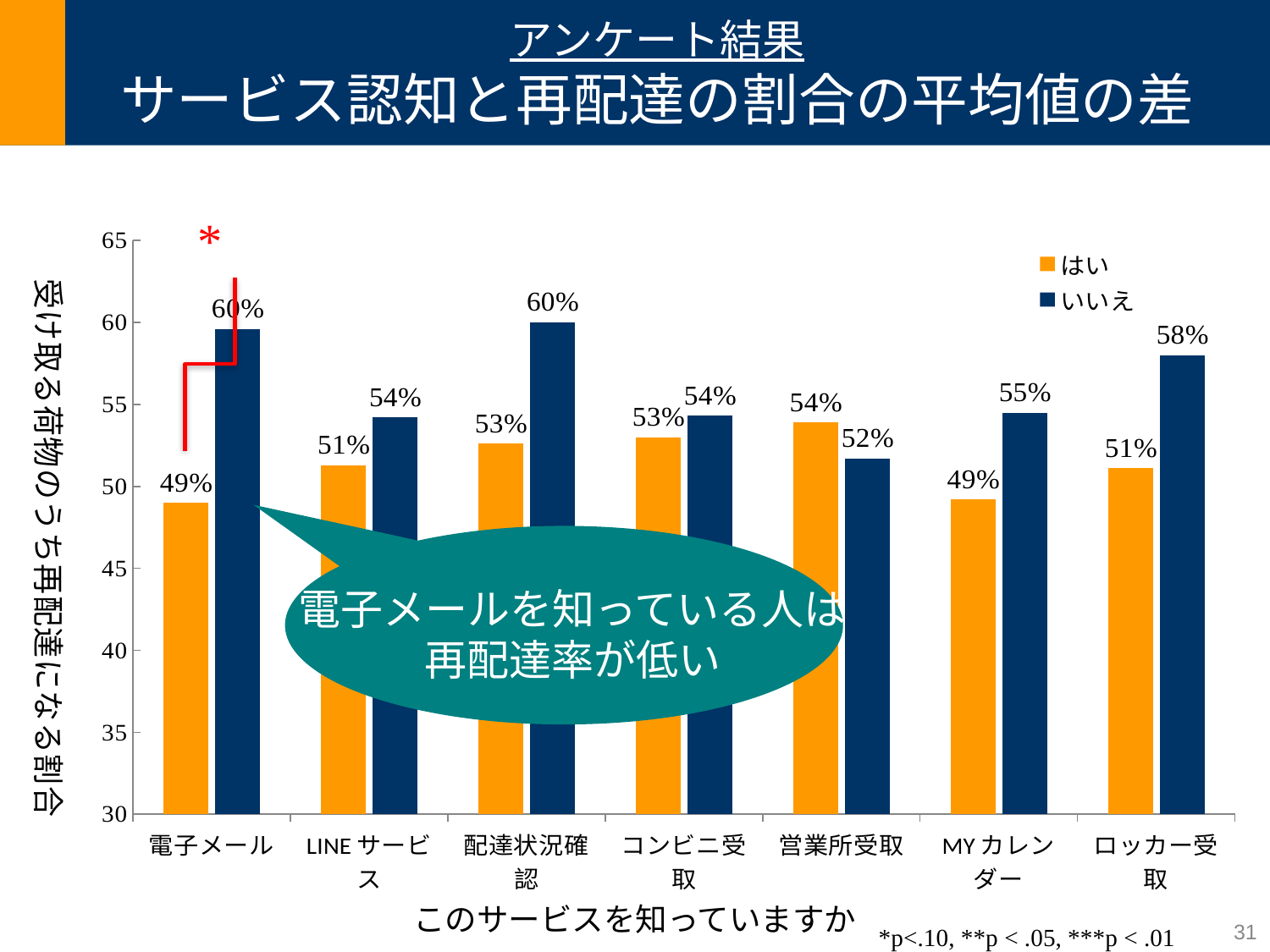

# アンケート結果 サービス認知と再配達の割合の平均値の差

*

### Chart

| Category | はい | いいえ |
|---|---|---|
| 電子メール | 49.0 | 59.6 |
| LINEサービス | 51.3 | 54.2 |
| 配達状況確認 | 52.6 | 60.0 |
| コンビニ受取 | 53.0 | 54.3 |
| 営業所受取 | 53.9 | 51.7 |
| MYカレンダー | 49.2 | 54.5 |
| ロッカー受取 | 51.1 | 58.0 |
電子メールを知っている人は
再配達率が低い
このサービスを知っていますか
31
*p<.10, **p < .05, ***p < .01